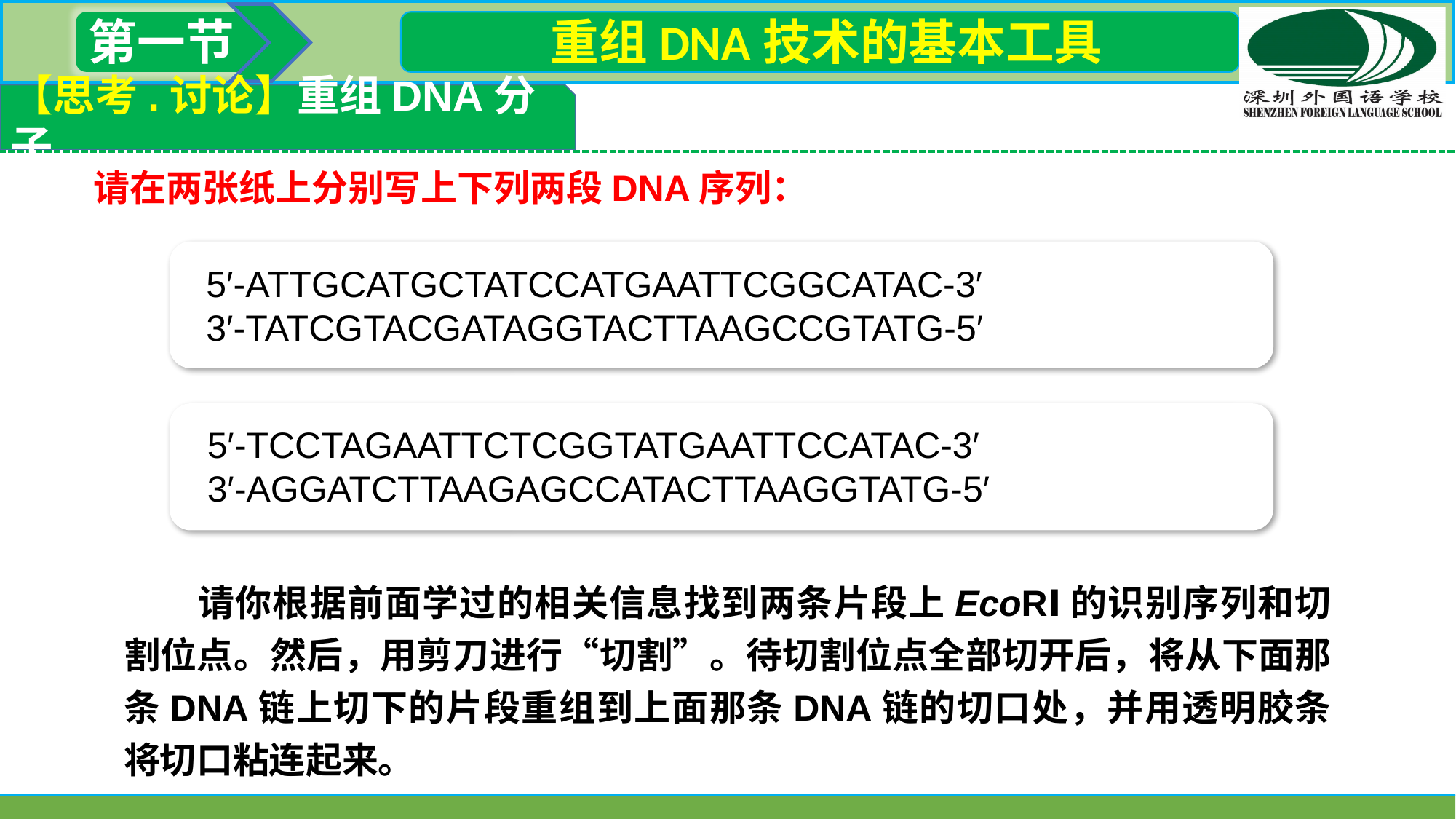

第一节
    重组DNA技术的基本工具
【思考.讨论】重组DNA分子
请在两张纸上分别写上下列两段DNA序列：

5′-ATTGCATGCTATCCATGAATTCGGCATAC-3′
3′-TATCGTACGATAGGTACTTAAGCCGTATG-5′

5′-TCCTAGAATTCTCGGTATGAATTCCATAC-3′
3′-AGGATCTTAAGAGCCATACTTAAGGTATG-5′
       请你根据前面学过的相关信息找到两条片段上EcoRⅠ的识别序列和切割位点。然后，用剪刀进行“切割”。待切割位点全部切开后，将从下面那条DNA链上切下的片段重组到上面那条DNA链的切口处，并用透明胶条将切口粘连起来。